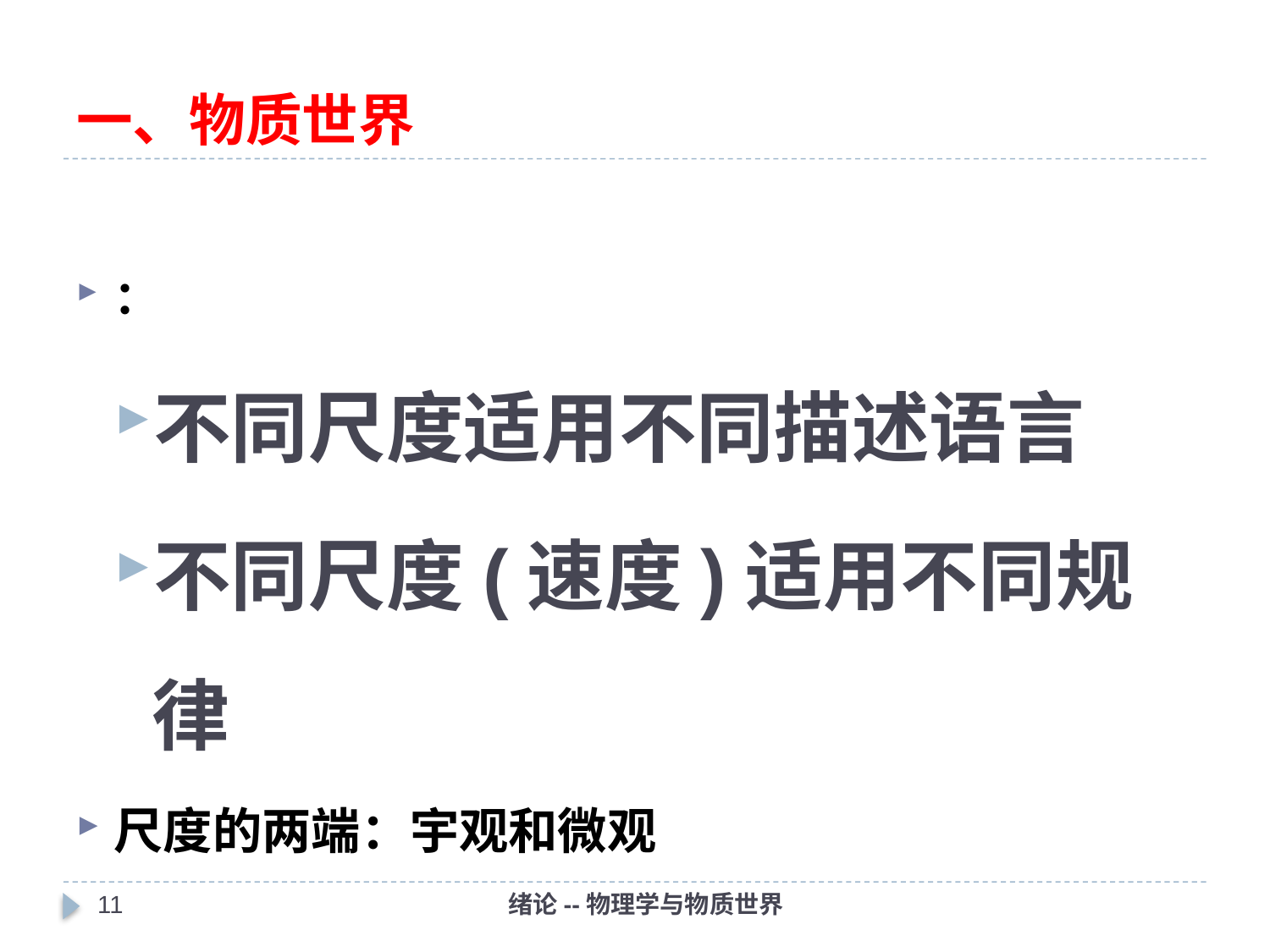

# 一、物质世界

：
不同尺度适用不同描述语言
不同尺度(速度)适用不同规律
尺度的两端：宇观和微观
11
绪论--物理学与物质世界